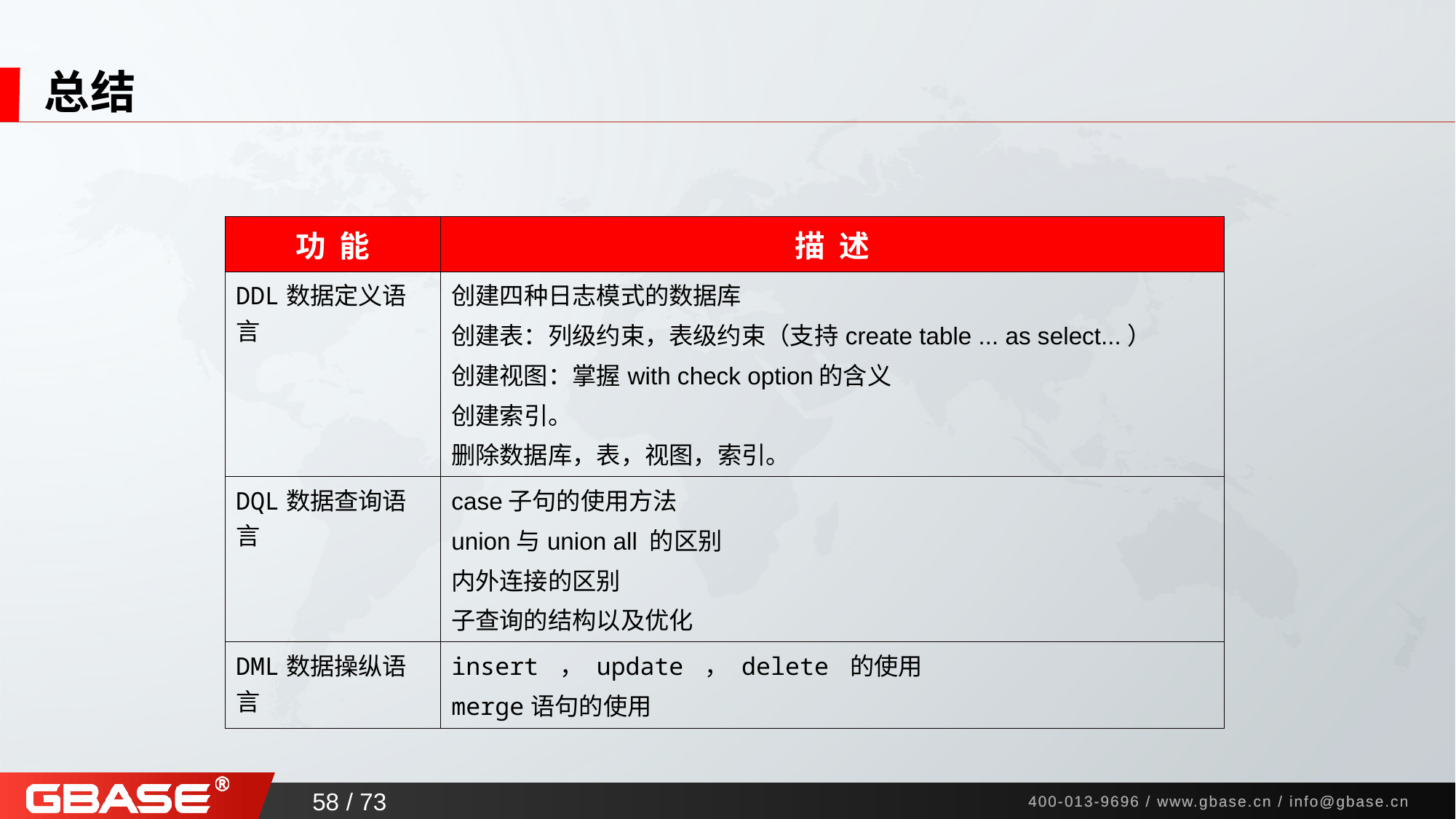

# 总结
| 功 能 | 描 述 |
| --- | --- |
| DDL数据定义语言 | 创建四种日志模式的数据库 创建表：列级约束，表级约束（支持create table ... as select...） 创建视图：掌握with check option的含义 创建索引。 删除数据库，表，视图，索引。 |
| DQL数据查询语言 | case子句的使用方法 union与union all 的区别 内外连接的区别 子查询的结构以及优化 |
| DML数据操纵语言 | insert ， update ， delete 的使用 merge语句的使用 |